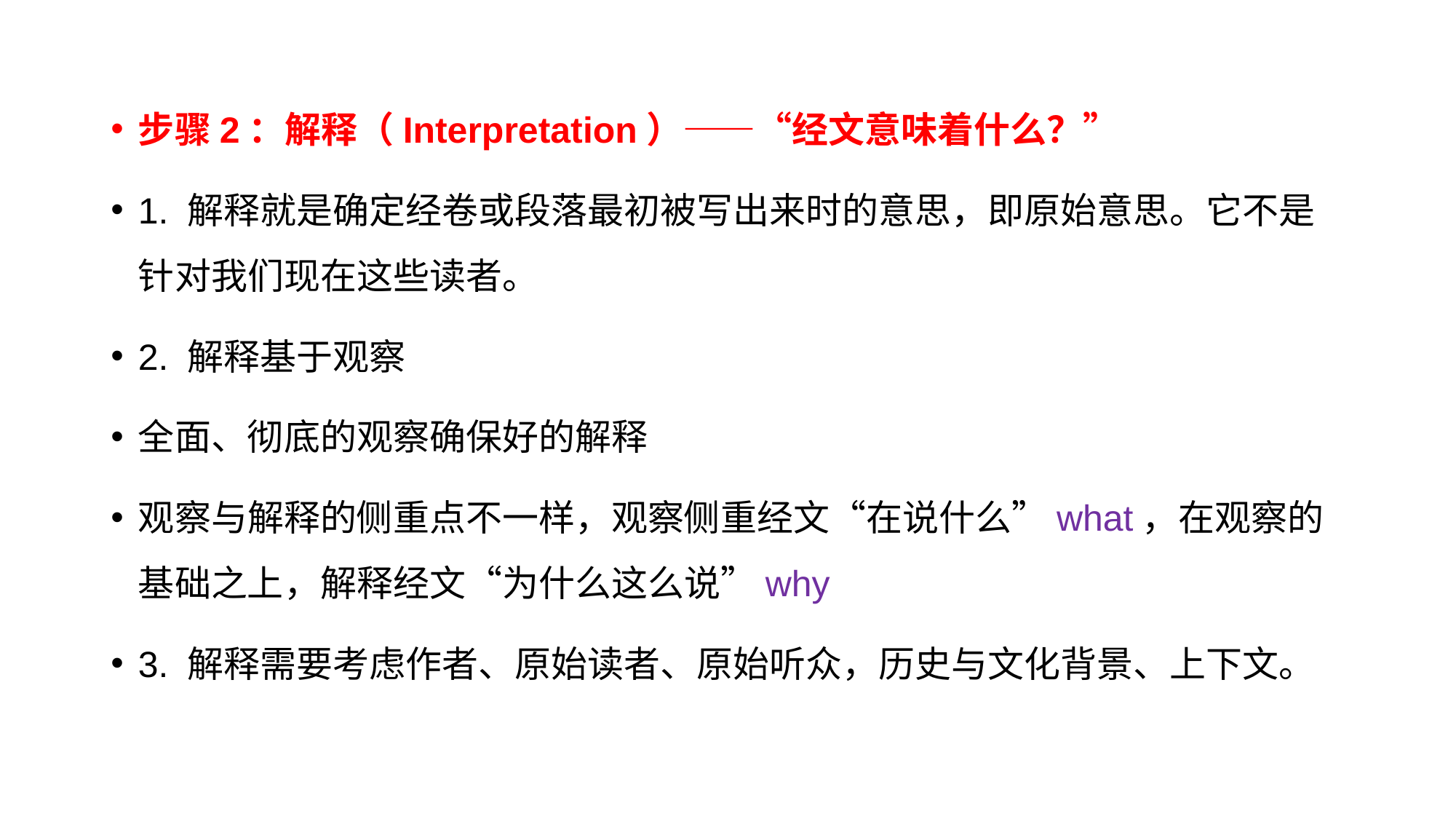

步骤2：解释（Interpretation）——“经文意味着什么？”
1. 解释就是确定经卷或段落最初被写出来时的意思，即原始意思。它不是针对我们现在这些读者。
2. 解释基于观察
全面、彻底的观察确保好的解释
观察与解释的侧重点不一样，观察侧重经文“在说什么”what，在观察的基础之上，解释经文“为什么这么说”why
3. 解释需要考虑作者、原始读者、原始听众，历史与文化背景、上下文。